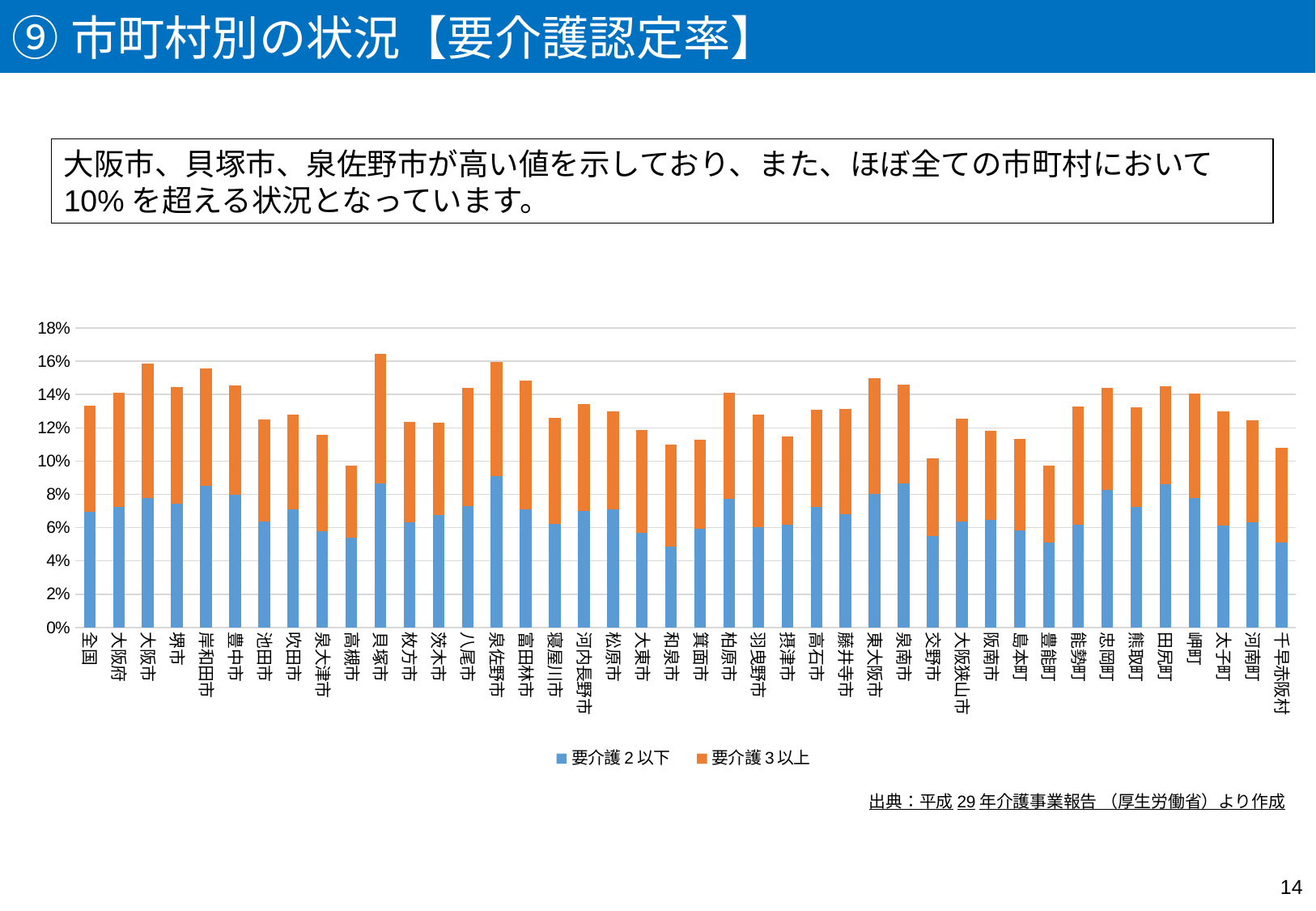

⑨市町村別の状況【要介護認定率】
大阪市、貝塚市、泉佐野市が高い値を示しており、また、ほぼ全ての市町村において10%を超える状況となっています。

### Chart

| Category |  |  |
|---|---|---|
| 全国 | 0.06934200278003816 | 0.06410779910167415 |
| 大阪府 | 0.07248914050612466 | 0.06849216671341987 |
| 大阪市 | 0.07759953021330303 | 0.08116091070839042 |
| 堺市 | 0.07459709624359434 | 0.06998199722835026 |
| 岸和田市 | 0.08506306957630182 | 0.07052757748140256 |
| 豊中市 | 0.07986708139332702 | 0.06557060335001255 |
| 池田市 | 0.06347253383513064 | 0.06144604472750959 |
| 吹田市 | 0.07099646159114256 | 0.05672868394018948 |
| 泉大津市 | 0.05785653287788215 | 0.05790990606319385 |
| 高槻市 | 0.054029231680821646 | 0.043067351372703934 |
| 貝塚市 | 0.0863794798462776 | 0.07784431137724551 |
| 枚方市 | 0.06311420319340248 | 0.060471199433252805 |
| 茨木市 | 0.06738177520458388 | 0.055503194051733165 |
| 八尾市 | 0.07320408655779904 | 0.0710589118601346 |
| 泉佐野市 | 0.09093055282313595 | 0.06869958685815464 |
| 富田林市 | 0.07085336354450535 | 0.07731406350470009 |
| 寝屋川市 | 0.06208934162367156 | 0.06383854419308845 |
| 河内長野市 | 0.07012507106310403 | 0.06429789653212052 |
| 松原市 | 0.071240253547989 | 0.05847871206596735 |
| 大東市 | 0.05710999191693092 | 0.06155567991046446 |
| 和泉市 | 0.048865776024388054 | 0.06110463552407424 |
| 箕面市 | 0.05951995287881019 | 0.05330584597261081 |
| 柏原市 | 0.07743685029879978 | 0.0638276502787124 |
| 羽曳野市 | 0.06042379938928472 | 0.06739458992628235 |
| 摂津市 | 0.061656144878116215 | 0.05331551541403622 |
| 高石市 | 0.07247302215695038 | 0.05823382925739097 |
| 藤井寺市 | 0.06792891546254776 | 0.0633892487405193 |
| 東大阪市 | 0.08030803884858413 | 0.06944038146501287 |
| 泉南市 | 0.08682080924855491 | 0.0591907514450867 |
| 交野市 | 0.05488236126172851 | 0.04686689612900184 |
| 大阪狭山市 | 0.06360513929525506 | 0.06207861595216894 |
| 阪南市 | 0.06445335534850807 | 0.05389786531430593 |
| 島本町 | 0.05816179990426041 | 0.05505026328386788 |
| 豊能町 | 0.05128808375485237 | 0.04611222209151865 |
| 能勢町 | 0.06199319905833115 | 0.07062516348417473 |
| 忠岡町 | 0.08258974891056235 | 0.06121601992114547 |
| 熊取町 | 0.07259679572763685 | 0.05982977303070761 |
| 田尻町 | 0.08623298033282904 | 0.059001512859304085 |
| 岬町 | 0.07764548046285427 | 0.06305550897199397 |
| 太子町 | 0.061148197596795725 | 0.06889185580774365 |
| 河南町 | 0.06316670152687723 | 0.061284250156870945 |
| 千早赤阪村 | 0.05102040816326531 | 0.05697278911564626 |
出典：平成29年介護事業報告 （厚生労働省）より作成
14